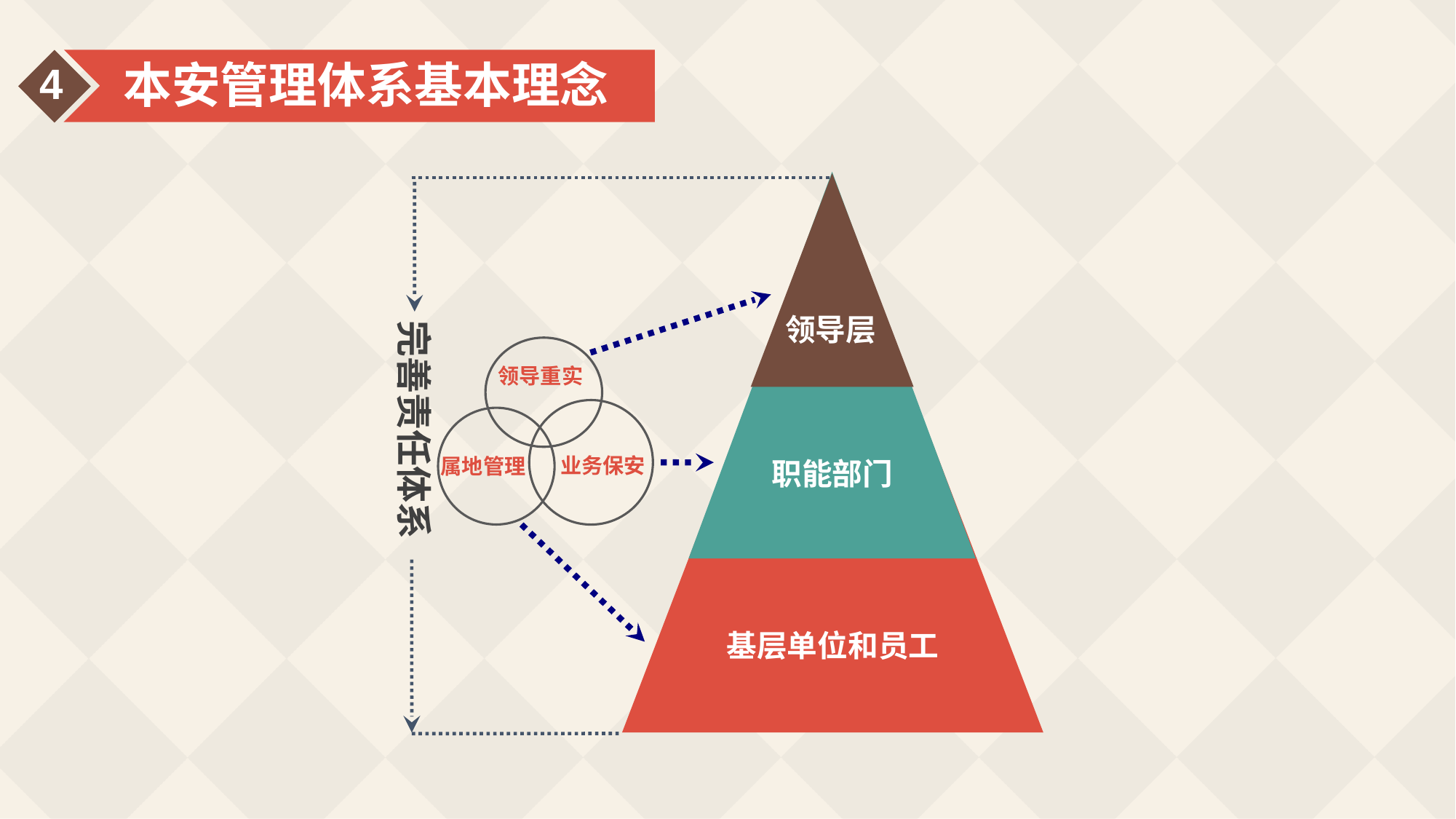

本安管理体系基本理念

4

完善责任体系
领导层

领导重实

业务保安
属地管理
职能部门

基层单位和员工